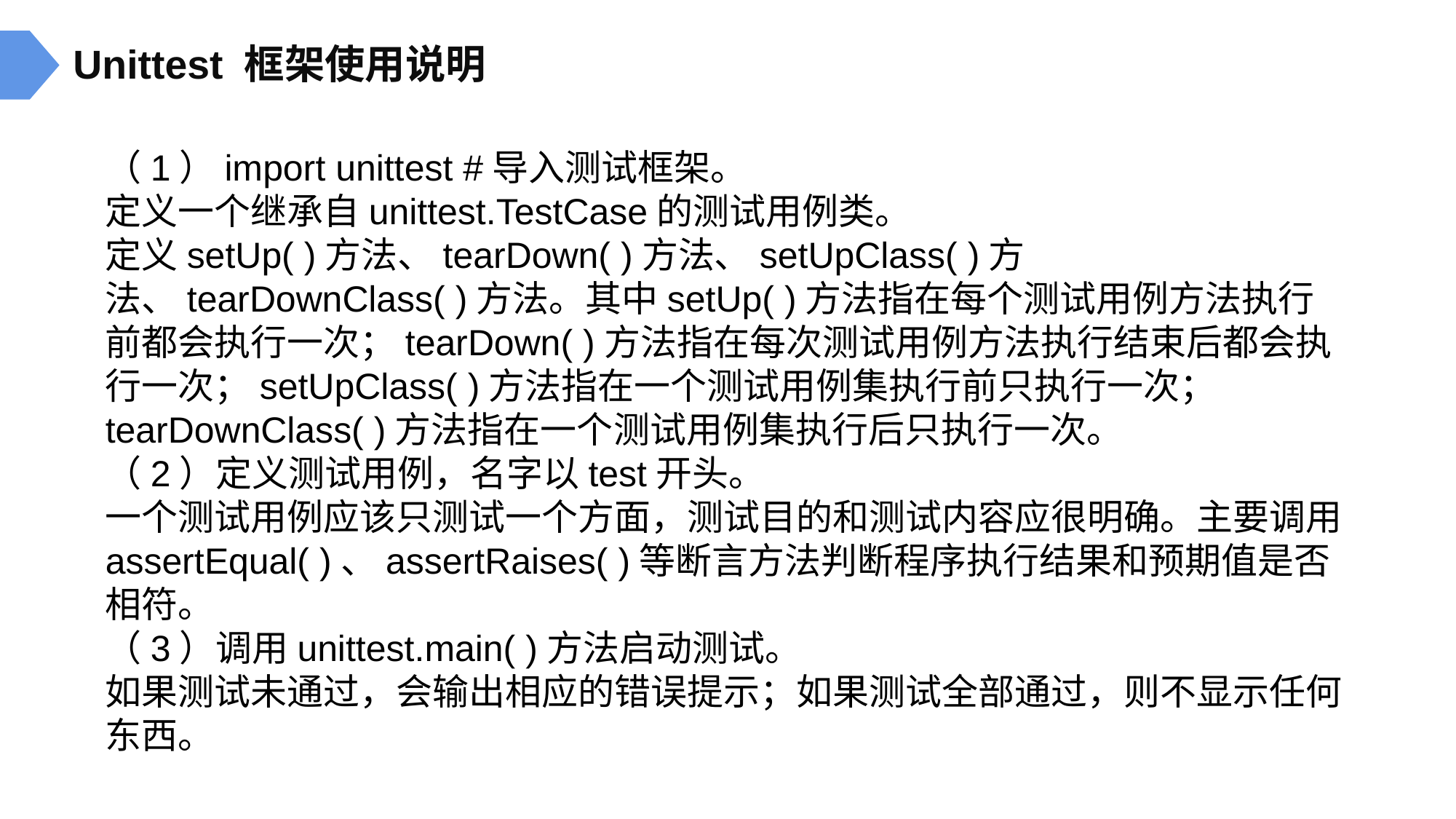

Unittest 框架使用说明
（1）import unittest #导入测试框架。
定义一个继承自unittest.TestCase的测试用例类。
定义setUp( )方法、tearDown( )方法、setUpClass( )方法、tearDownClass( )方法。其中setUp( )方法指在每个测试用例方法执行前都会执行一次；tearDown( )方法指在每次测试用例方法执行结束后都会执行一次；setUpClass( )方法指在一个测试用例集执行前只执行一次；
tearDownClass( )方法指在一个测试用例集执行后只执行一次。
（2）定义测试用例，名字以test开头。
一个测试用例应该只测试一个方面，测试目的和测试内容应很明确。主要调用assertEqual( )、assertRaises( )等断言方法判断程序执行结果和预期值是否相符。
（3）调用unittest.main( )方法启动测试。
如果测试未通过，会输出相应的错误提示；如果测试全部通过，则不显示任何东西。